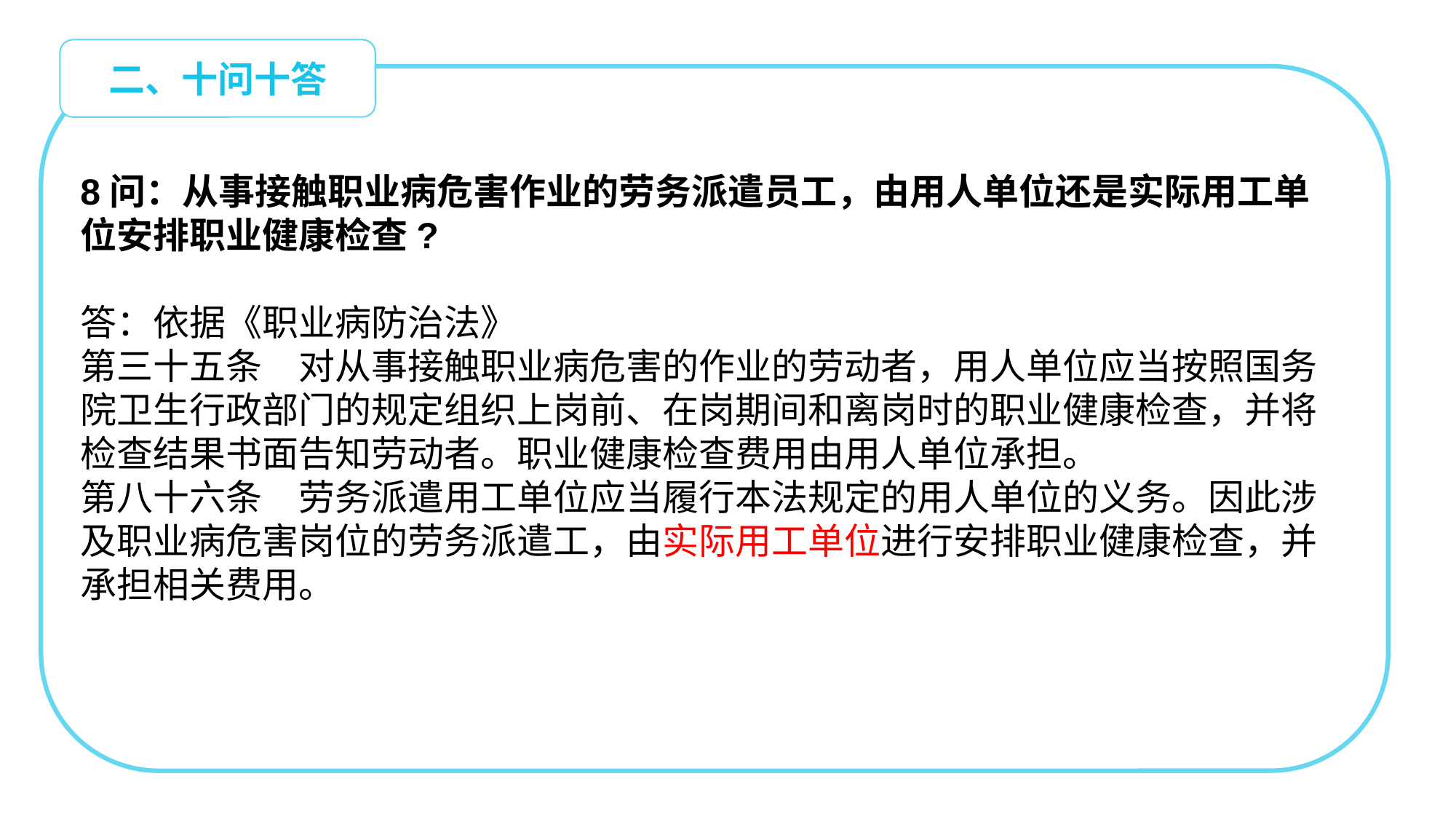

为保护劳动者健康，公司开展了岗前和岗中职业健康检查，但尚未涉及离岗职业健康检查。不符合相关法律法规第八十六条　本法第二条规定的用人单位以外的单位，产生职业病危害的，其职业病防治活动可以参照本法执行求，同时也埋下被追责的隐患。
二、十问十答

8问：从事接触职业病危害作业的劳务派遣员工，由用人单位还是实际用工单位安排职业健康检查?

答：依据《职业病防治法》
第三十五条　对从事接触职业病危害的作业的劳动者，用人单位应当按照国务院卫生行政部门的规定组织上岗前、在岗期间和离岗时的职业健康检查，并将检查结果书面告知劳动者。职业健康检查费用由用人单位承担。
第八十六条　劳务派遣用工单位应当履行本法规定的用人单位的义务。因此涉及职业病危害岗位的劳务派遣工，由实际用工单位进行安排职业健康检查，并承担相关费用。